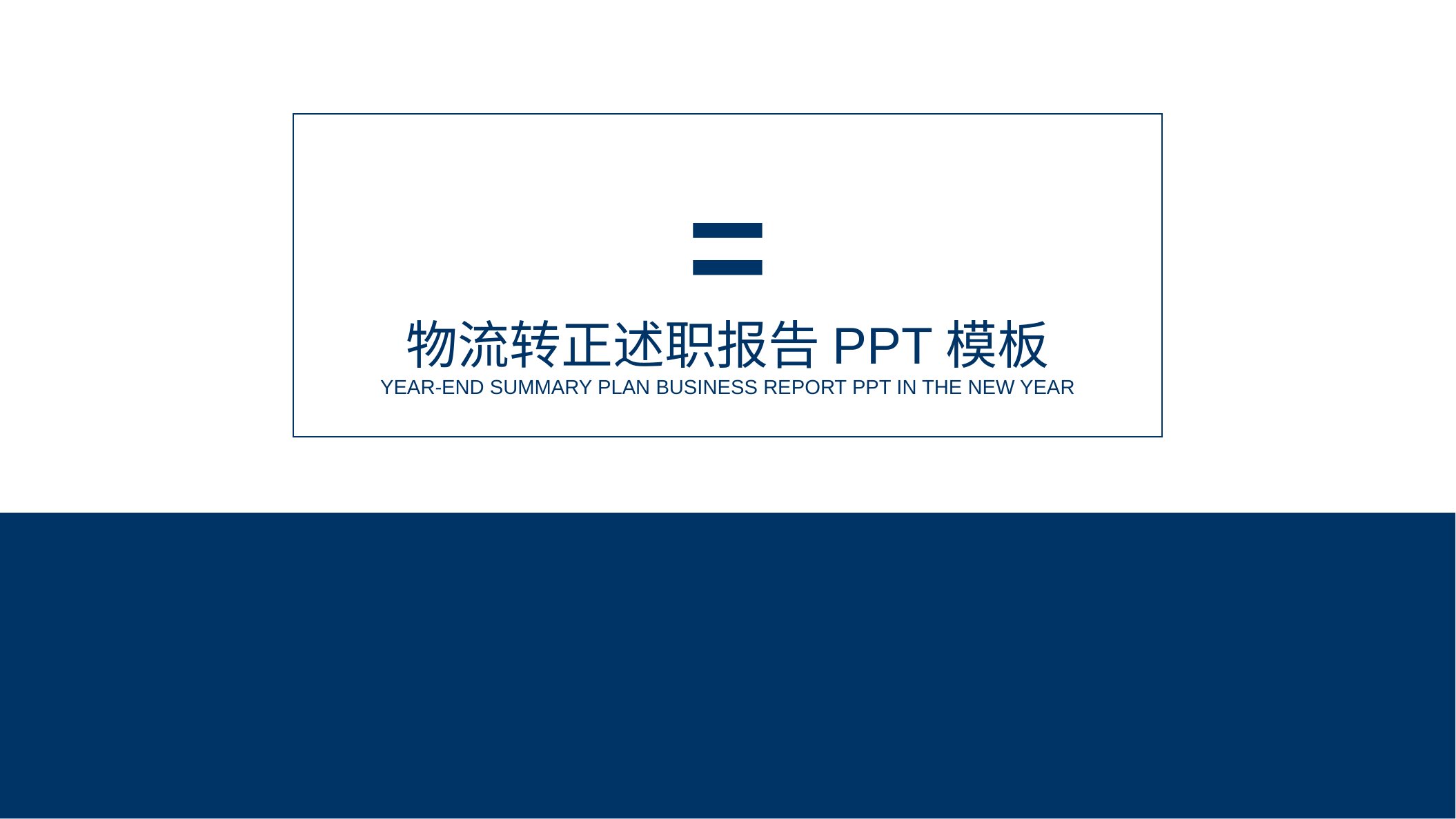

=
物流转正述职报告ppt模板
YEAR-END SUMMARY PLAN BUSINESS REPORT PPT IN THE NEW YEAR